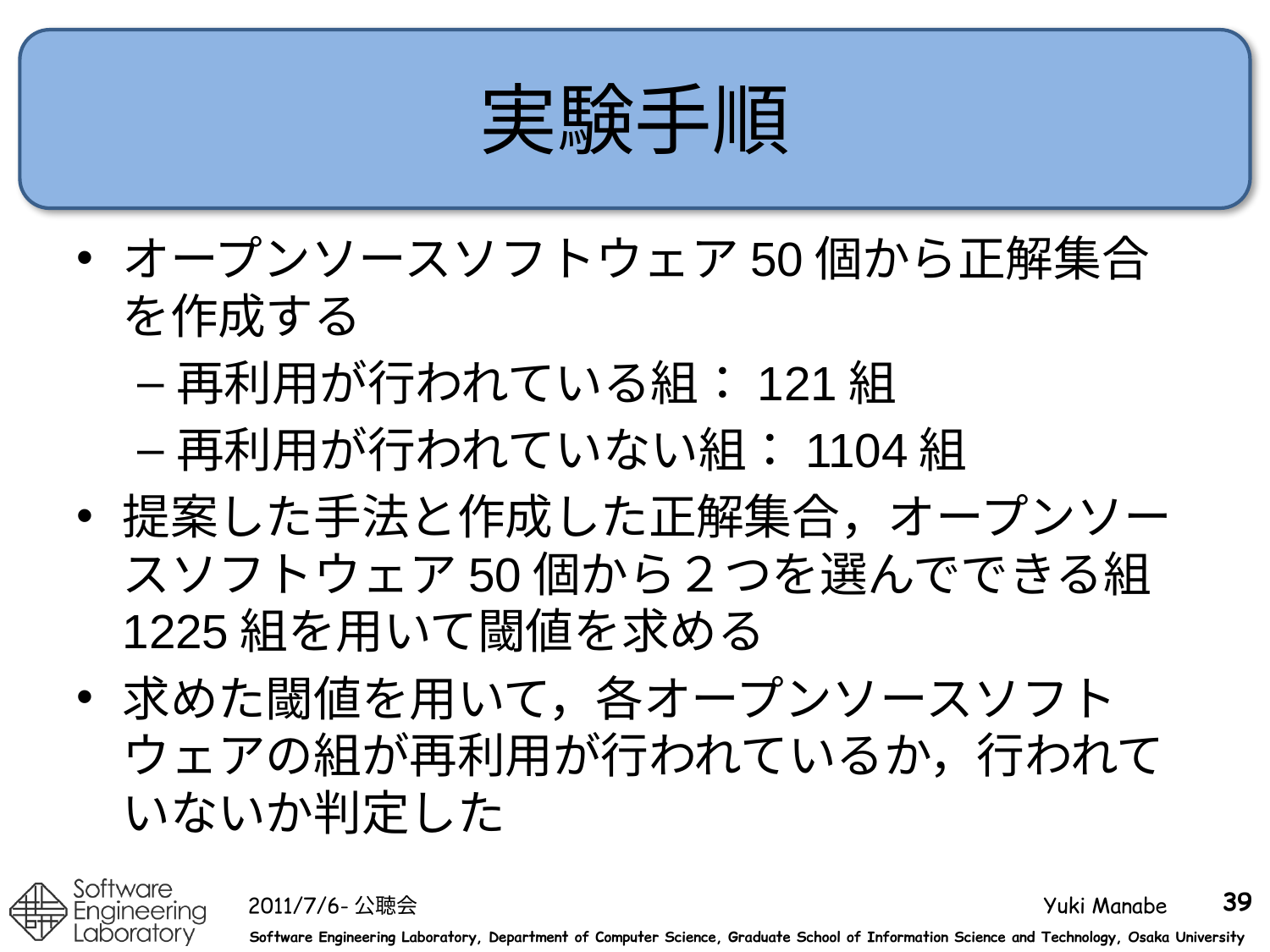

# 実験手順
オープンソースソフトウェア50個から正解集合を作成する
再利用が行われている組：121組
再利用が行われていない組：1104組
提案した手法と作成した正解集合，オープンソースソフトウェア50個から２つを選んでできる組1225組を用いて閾値を求める
求めた閾値を用いて，各オープンソースソフトウェアの組が再利用が行われているか，行われていないか判定した
39
2011/7/6-公聴会
Yuki Manabe